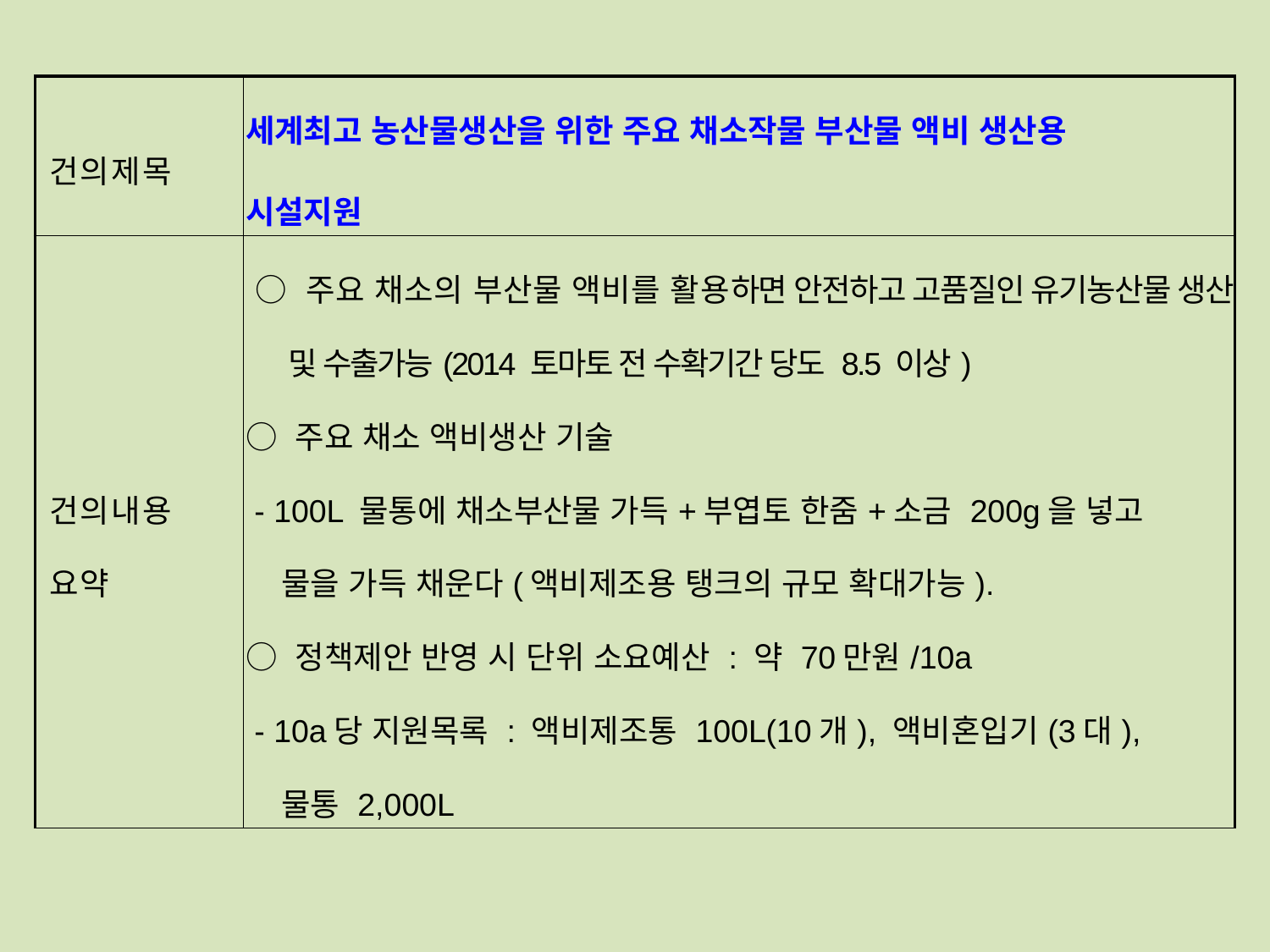

| 건의제목 | 세계최고 농산물생산을 위한 주요 채소작물 부산물 액비 생산용 시설지원 |
| --- | --- |
| 건의내용 요약 | ○ 주요 채소의 부산물 액비를 활용하면 안전하고 고품질인 유기농산물 생산 및 수출가능(2014 토마토 전 수확기간 당도 8.5 이상) ○ 주요 채소 액비생산 기술 - 100L 물통에 채소부산물 가득+부엽토 한줌+소금 200g을 넣고 물을 가득 채운다(액비제조용 탱크의 규모 확대가능). ○ 정책제안 반영 시 단위 소요예산 : 약 70만원/10a - 10a당 지원목록 : 액비제조통 100L(10개), 액비혼입기(3대), 물통 2,000L |